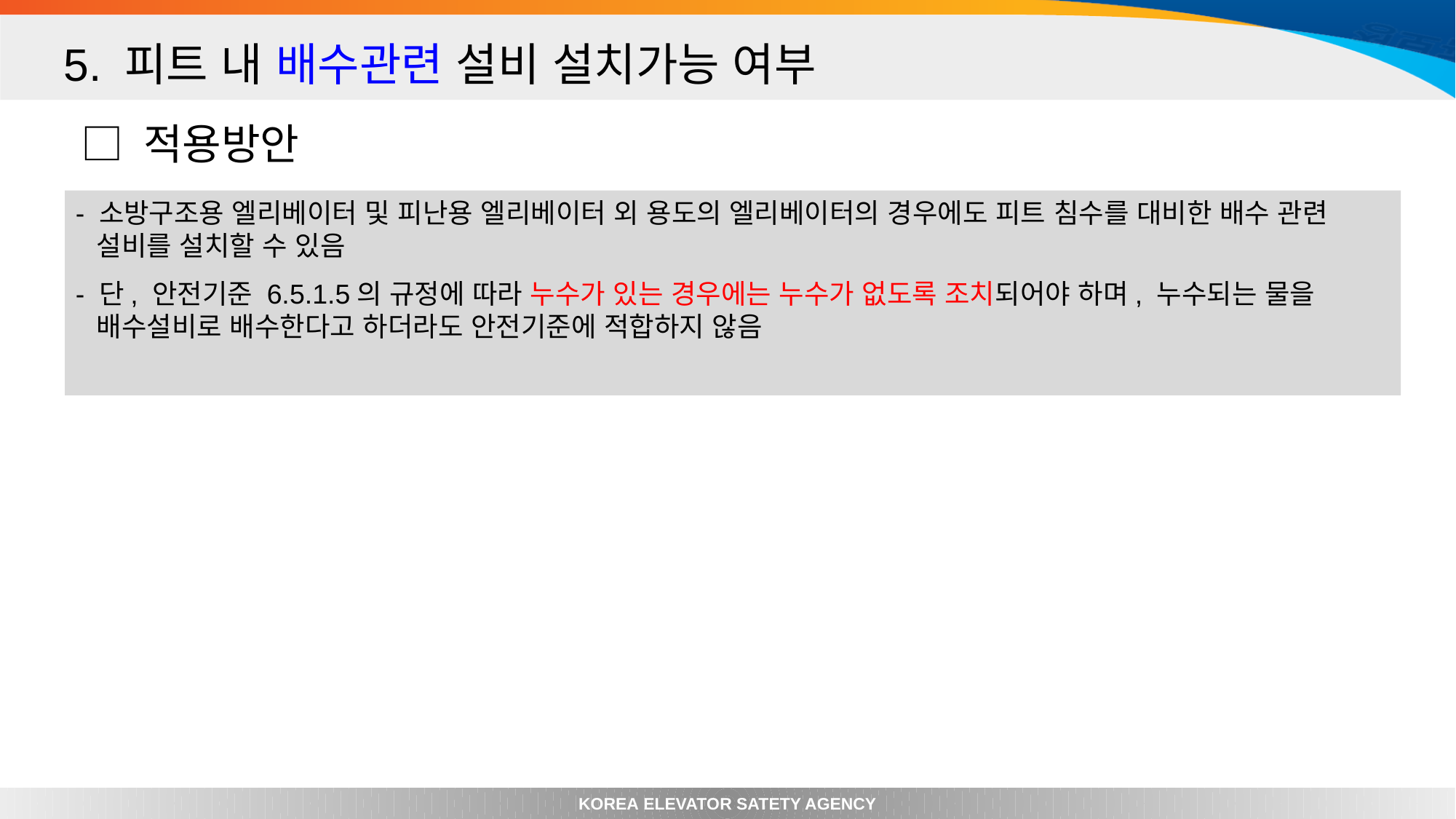

5. 피트 내 배수관련 설비 설치가능 여부
□ 적용방안
- 소방구조용 엘리베이터 및 피난용 엘리베이터 외 용도의 엘리베이터의 경우에도 피트 침수를 대비한 배수 관련 설비를 설치할 수 있음
- 단, 안전기준 6.5.1.5의 규정에 따라 누수가 있는 경우에는 누수가 없도록 조치되어야 하며, 누수되는 물을 배수설비로 배수한다고 하더라도 안전기준에 적합하지 않음